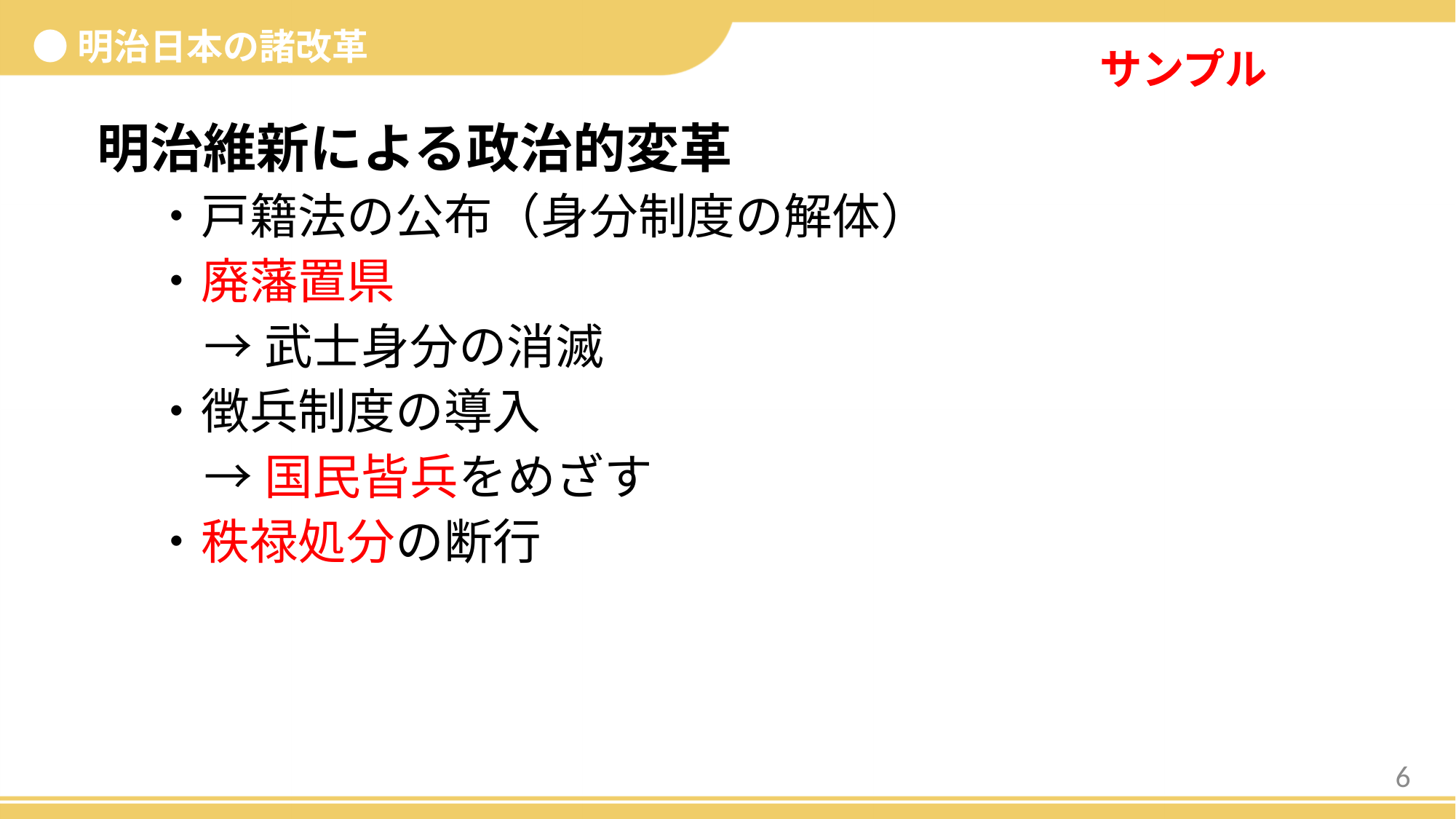

●明治日本の諸改革
サンプル
明治維新による政治的変革
・戸籍法の公布（身分制度の解体）
・廃藩置県
→武士身分の消滅
・徴兵制度の導入
→国民皆兵をめざす
・秩禄処分の断行